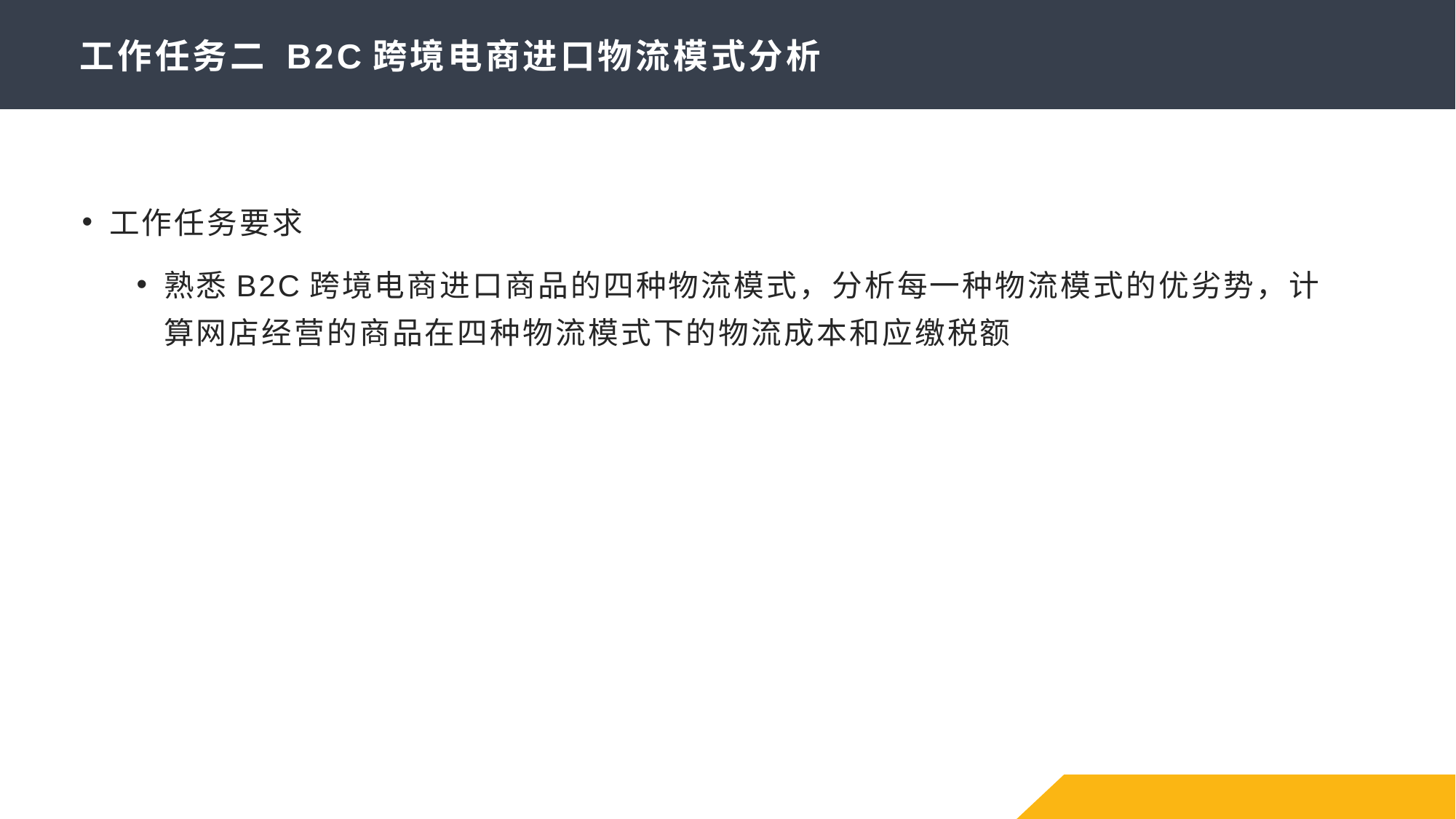

# 工作任务二 B2C跨境电商进口物流模式分析
工作任务要求
熟悉B2C跨境电商进口商品的四种物流模式，分析每一种物流模式的优劣势，计算网店经营的商品在四种物流模式下的物流成本和应缴税额